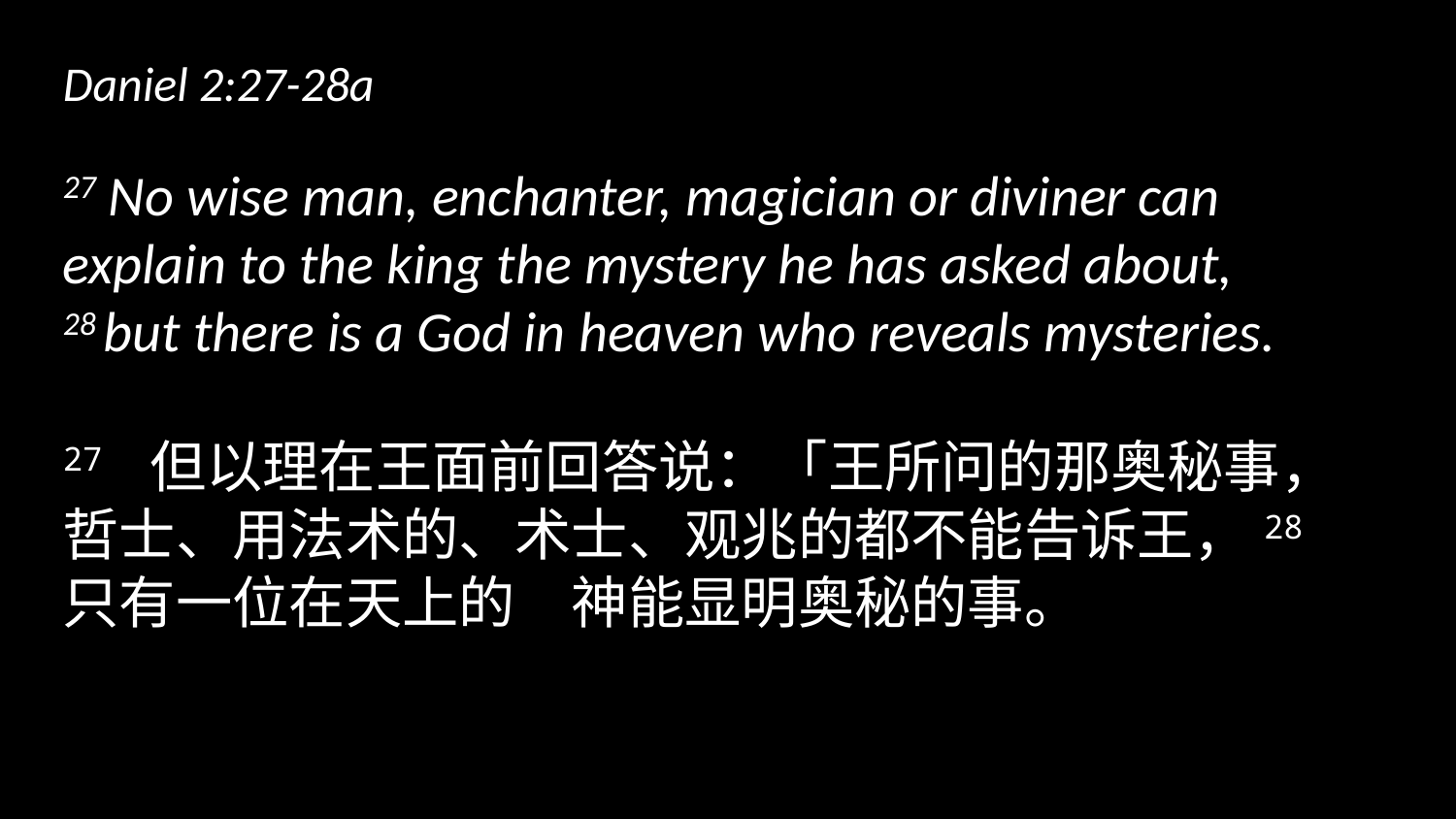

Daniel 2:27-28a

27 No wise man, enchanter, magician or diviner can explain to the king the mystery he has asked about, 28 but there is a God in heaven who reveals mysteries.

27 但以理在王面前回答说：「王所问的那奥秘事，哲士、用法术的、术士、观兆的都不能告诉王，28 只有一位在天上的　神能显明奥秘的事。